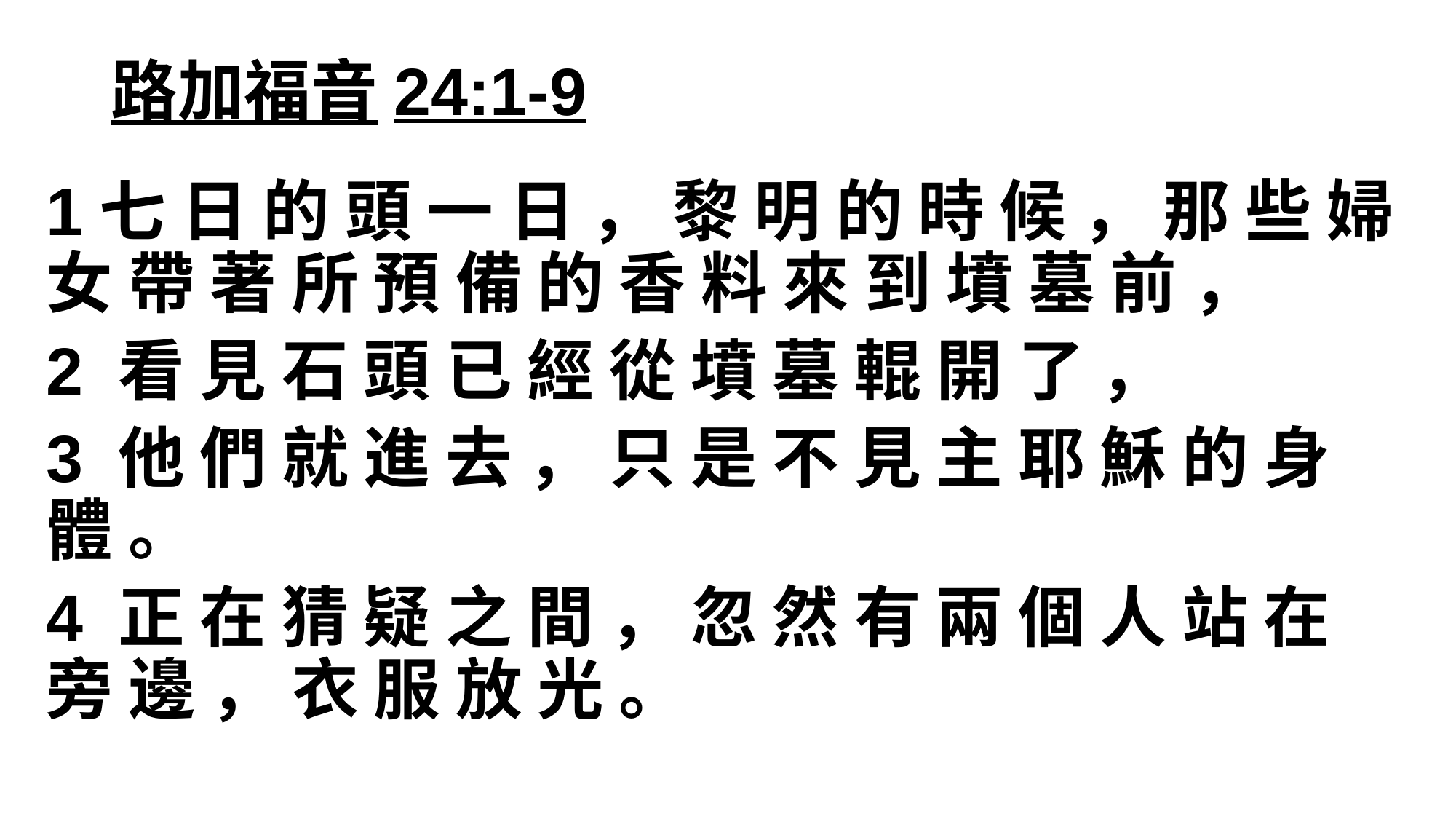

# 路加福音24:1-9
1七 日 的 頭 一 日 ， 黎 明 的 時 候 ， 那 些 婦 女 帶 著 所 預 備 的 香 料 來 到 墳 墓 前 ，
2 看 見 石 頭 已 經 從 墳 墓 輥 開 了 ，
3 他 們 就 進 去 ， 只 是 不 見 主 耶 穌 的 身 體 。
4 正 在 猜 疑 之 間 ， 忽 然 有 兩 個 人 站 在 旁 邊 ， 衣 服 放 光 。